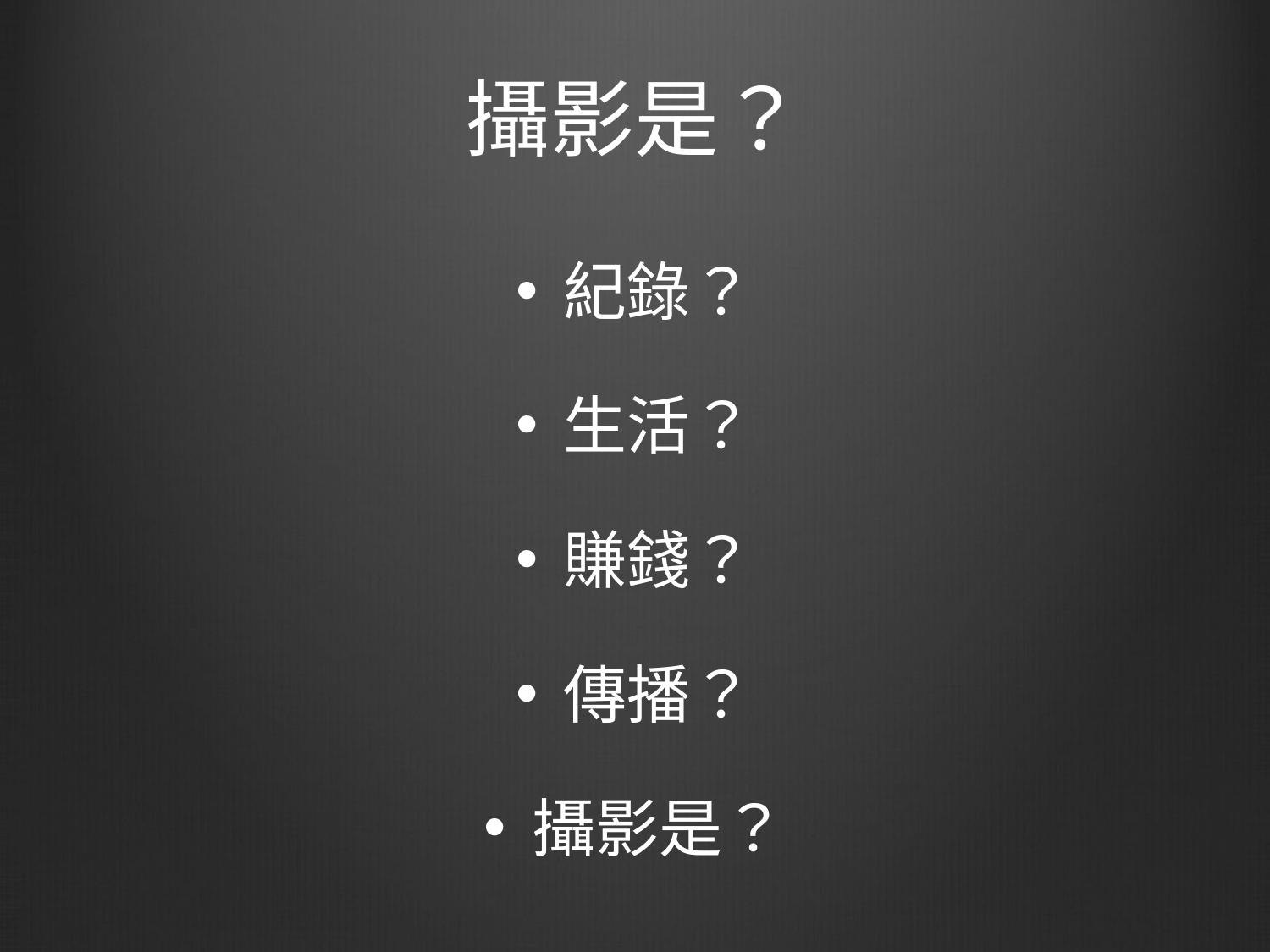

# 攝影是？
紀錄？
生活？
賺錢？
傳播？
攝影是？